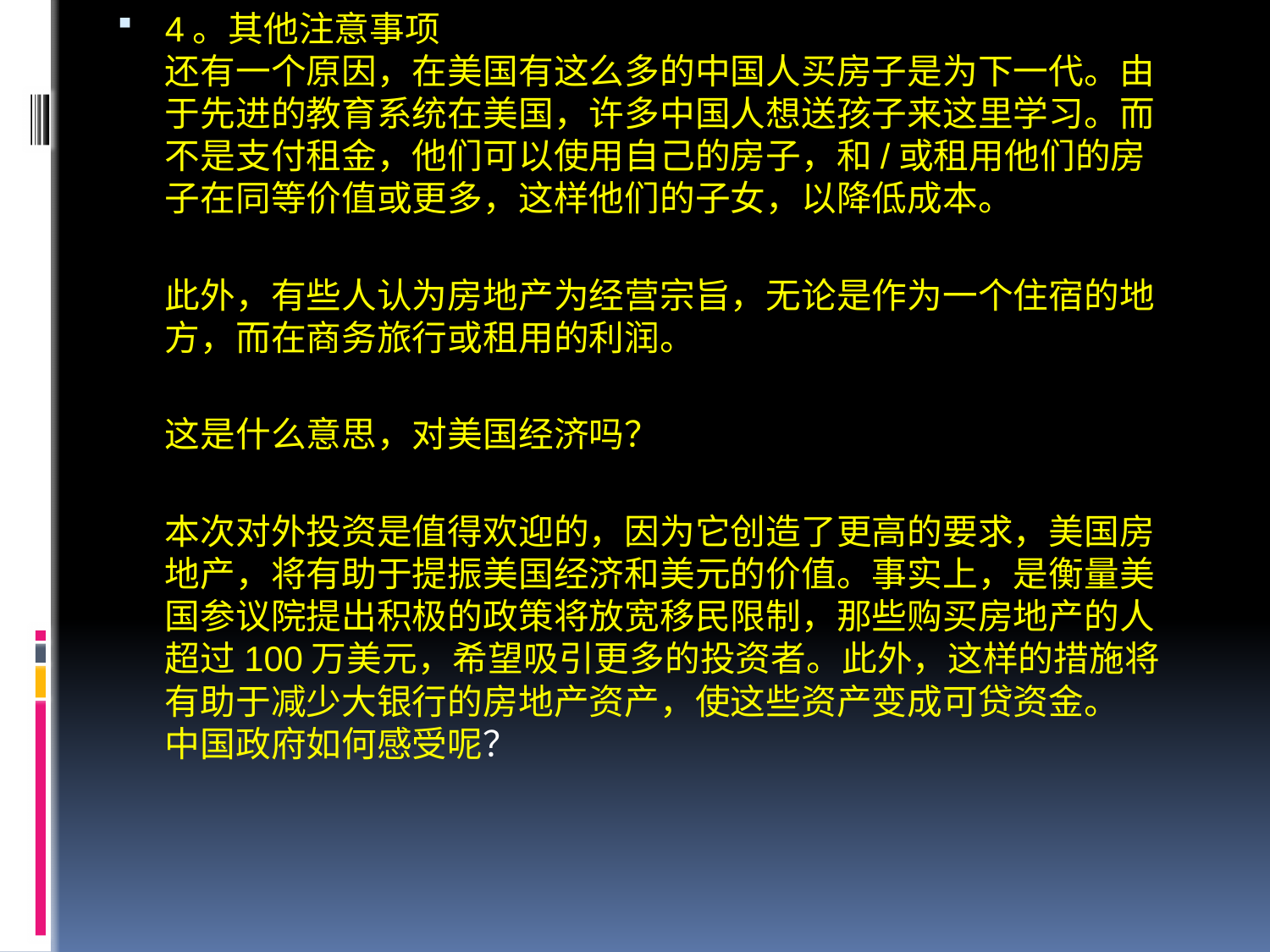

4。其他注意事项
还有一个原因，在美国有这么多的中国人买房子是为下一代。由于先进的教育系统在美国，许多中国人想送孩子来这里学习。而不是支付租金，他们可以使用自己的房子，和/或租用他们的房子在同等价值或更多，这样他们的子女，以降低成本。
此外，有些人认为房地产为经营宗旨，无论是作为一个住宿的地方，而在商务旅行或租用的利润。
这是什么意思，对美国经济吗？
本次对外投资是值得欢迎的，因为它创造了更高的要求，美国房地产，将有助于提振美国经济和美元的价值。事实上，是衡量美国参议院提出积极的政策将放宽移民限制，那些购买房地产的人超过100万美元，希望吸引更多的投资者。此外，这样的措施将有助于减少大银行的房地产资产，使这些资产变成可贷资金。
中国政府如何感受呢？